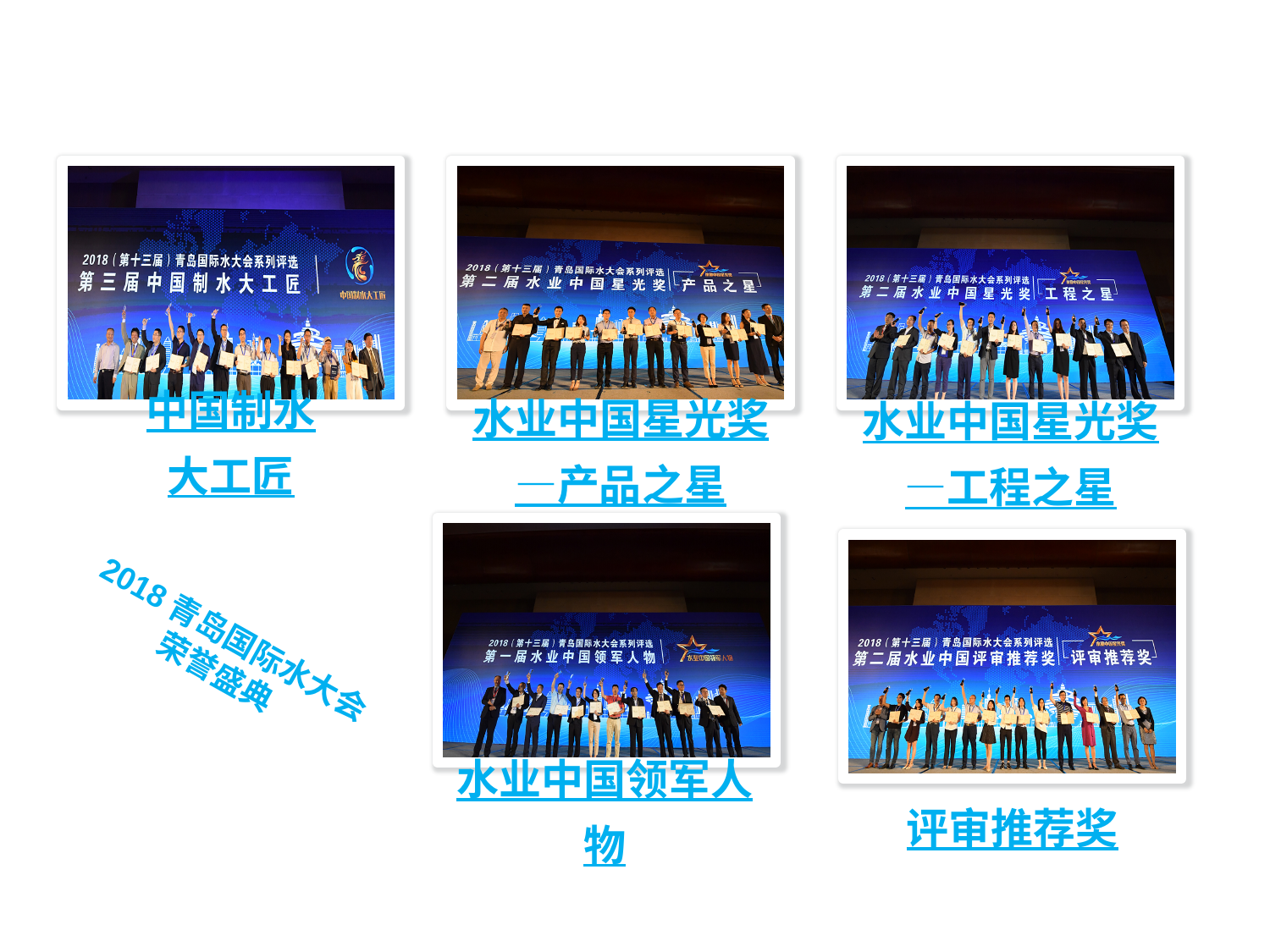

中国制水大工匠

水业中国星光奖—产品之星

水业中国星光奖—工程之星

水业中国领军人物

评审推荐奖
2018青岛国际水大会
荣誉盛典